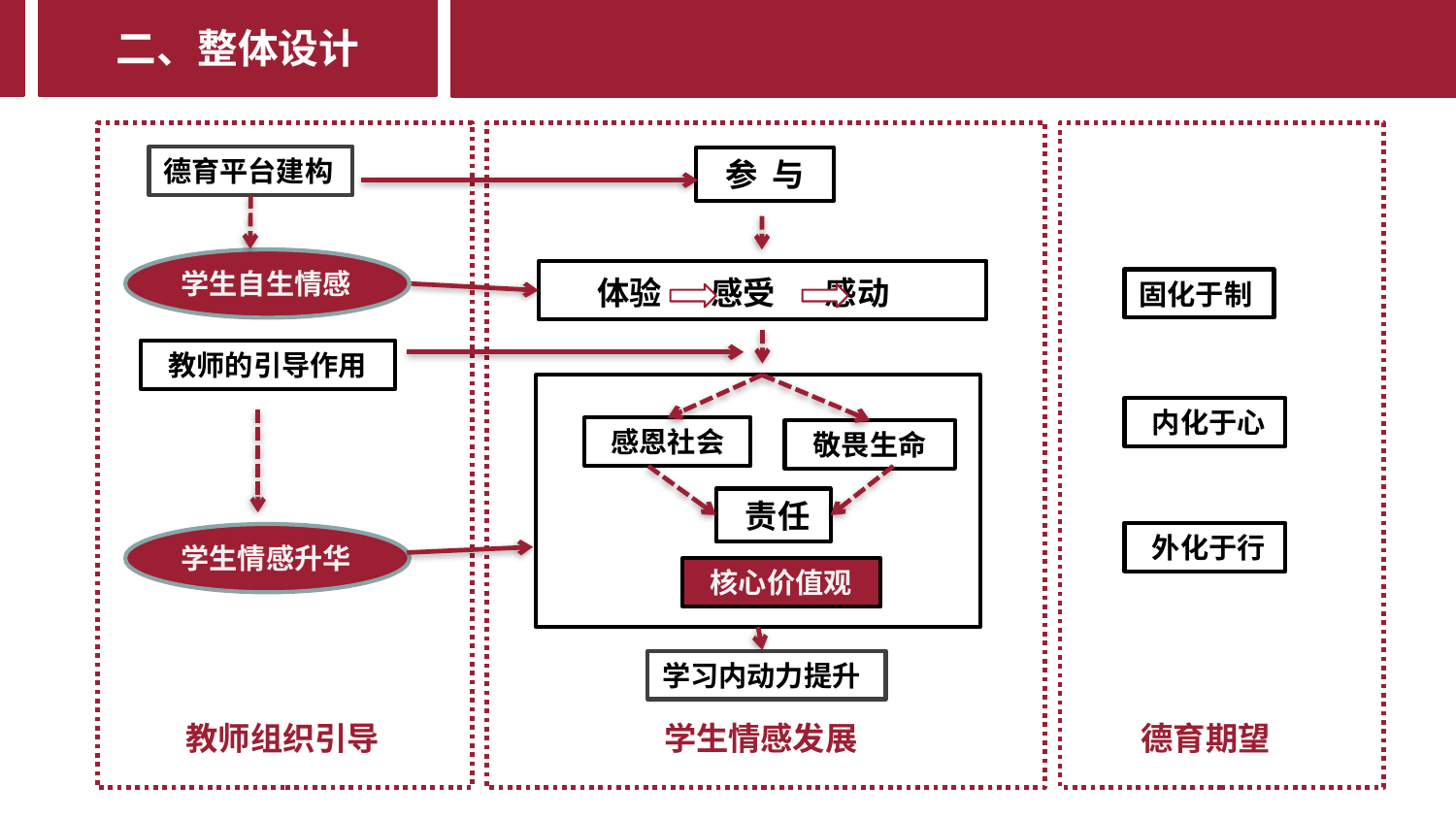

二、整体设计

德育平台建构
 参  与
学生自生情感
     体验      感受      感动
固化于制

 教师的引导作用

 内化于心
感恩社会
敬畏生命
 责任
 外化于行
学生情感升华
 核心价值观
学习内动力提升
教师组织引导
学生情感发展
德育期望